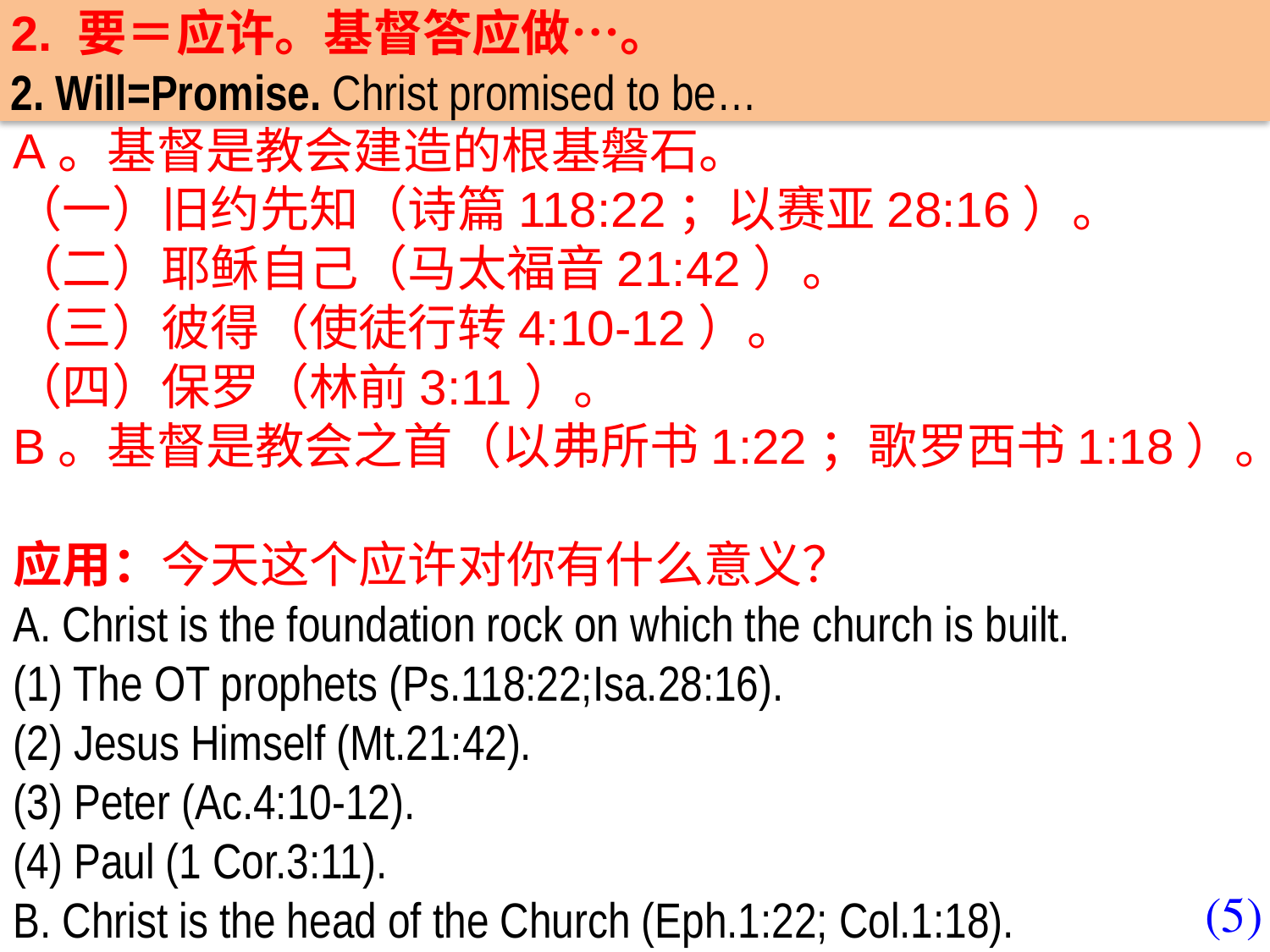

2. 要＝应许。基督答应做…。
2. Will=Promise. Christ promised to be…

A。基督是教会建造的根基磐石。
（一）旧约先知（诗篇118:22；以赛亚28:16）。
（二）耶稣自己（马太福音21:42）。
（三）彼得（使徒行转4:10-12）。
（四）保罗（林前3:11）。
B。基督是教会之首（以弗所书1:22；歌罗西书1:18）。
应用：今天这个应许对你有什么意义？
A. Christ is the foundation rock on which the church is built.
(1) The OT prophets (Ps.118:22;Isa.28:16).
(2) Jesus Himself (Mt.21:42).
(3) Peter (Ac.4:10-12).
(4) Paul (1 Cor.3:11).
B. Christ is the head of the Church (Eph.1:22; Col.1:18).
Application: Today what does this promise mean to you?
(5)